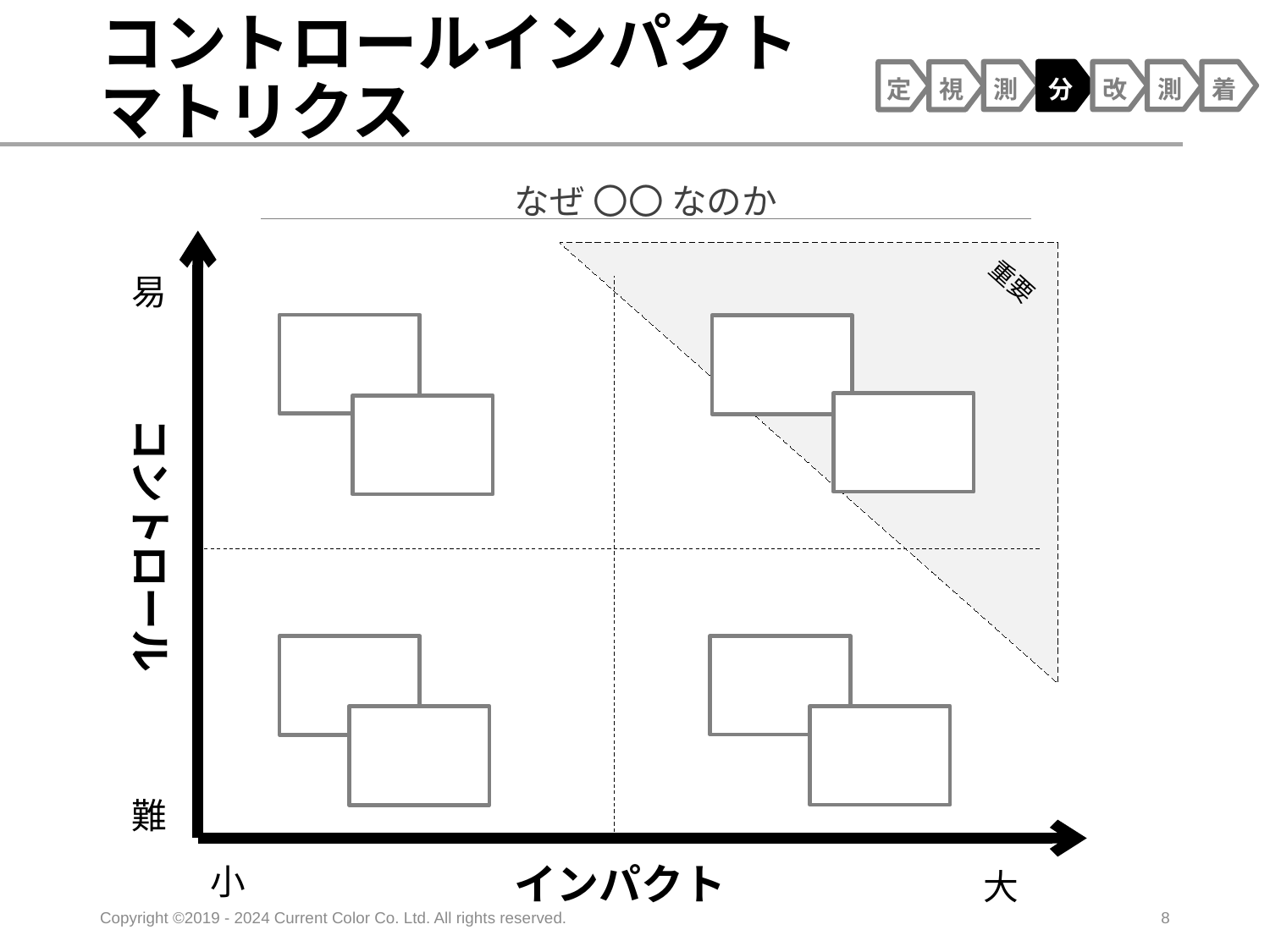

# コントロールインパクト マトリクス
測
分
改
測
着
定
視
なぜ 〇〇 なのか

重要
易

コントロール

難
インパクト
小
大
Copyright ©2019 - 2024 Current Color Co. Ltd. All rights reserved.
8